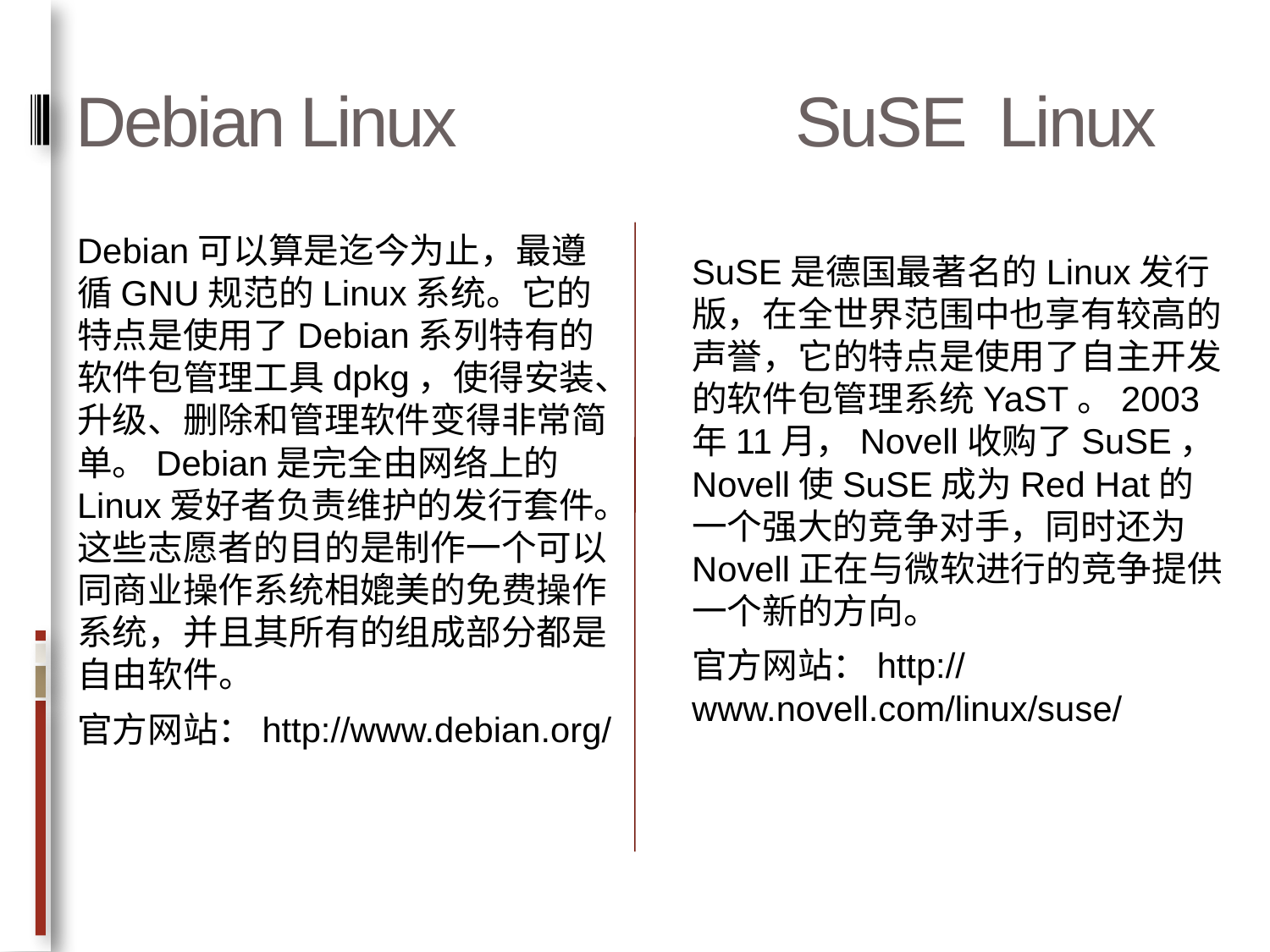

# Debian Linux                    SuSE  Linux
Debian可以算是迄今为止，最遵循GNU规范的Linux系统。它的特点是使用了Debian系列特有的软件包管理工具dpkg，使得安装、升级、删除和管理软件变得非常简单。Debian是完全由网络上的Linux爱好者负责维护的发行套件。这些志愿者的目的是制作一个可以同商业操作系统相媲美的免费操作系统，并且其所有的组成部分都是自由软件。
官方网站：http://www.debian.org/

### Chart

| Category |
|---|
SuSE是德国最著名的Linux发行版，在全世界范围中也享有较高的声誉，它的特点是使用了自主开发的软件包管理系统YaST。2003年11月，Novell收购了SuSE，Novell使SuSE成为Red Hat的一个强大的竞争对手，同时还为Novell正在与微软进行的竞争提供一个新的方向。
官方网站：http://www.novell.com/linux/suse/